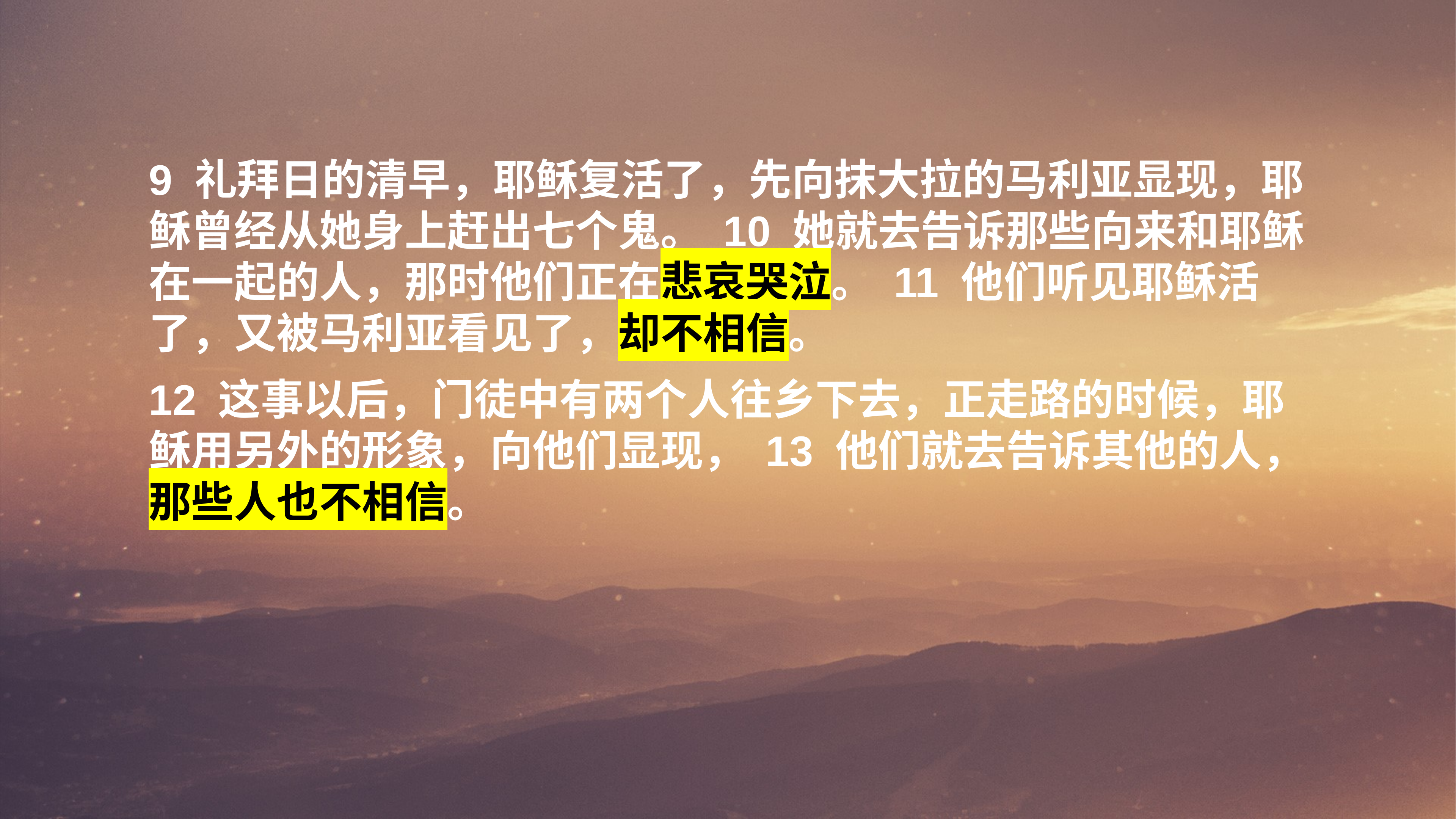

9 礼拜日的清早，耶稣复活了，先向抹大拉的马利亚显现，耶稣曾经从她身上赶出七个鬼。 10 她就去告诉那些向来和耶稣在一起的人，那时他们正在悲哀哭泣。 11 他们听见耶稣活了，又被马利亚看见了，却不相信。
12 这事以后，门徒中有两个人往乡下去，正走路的时候，耶稣用另外的形象，向他们显现， 13 他们就去告诉其他的人，那些人也不相信。